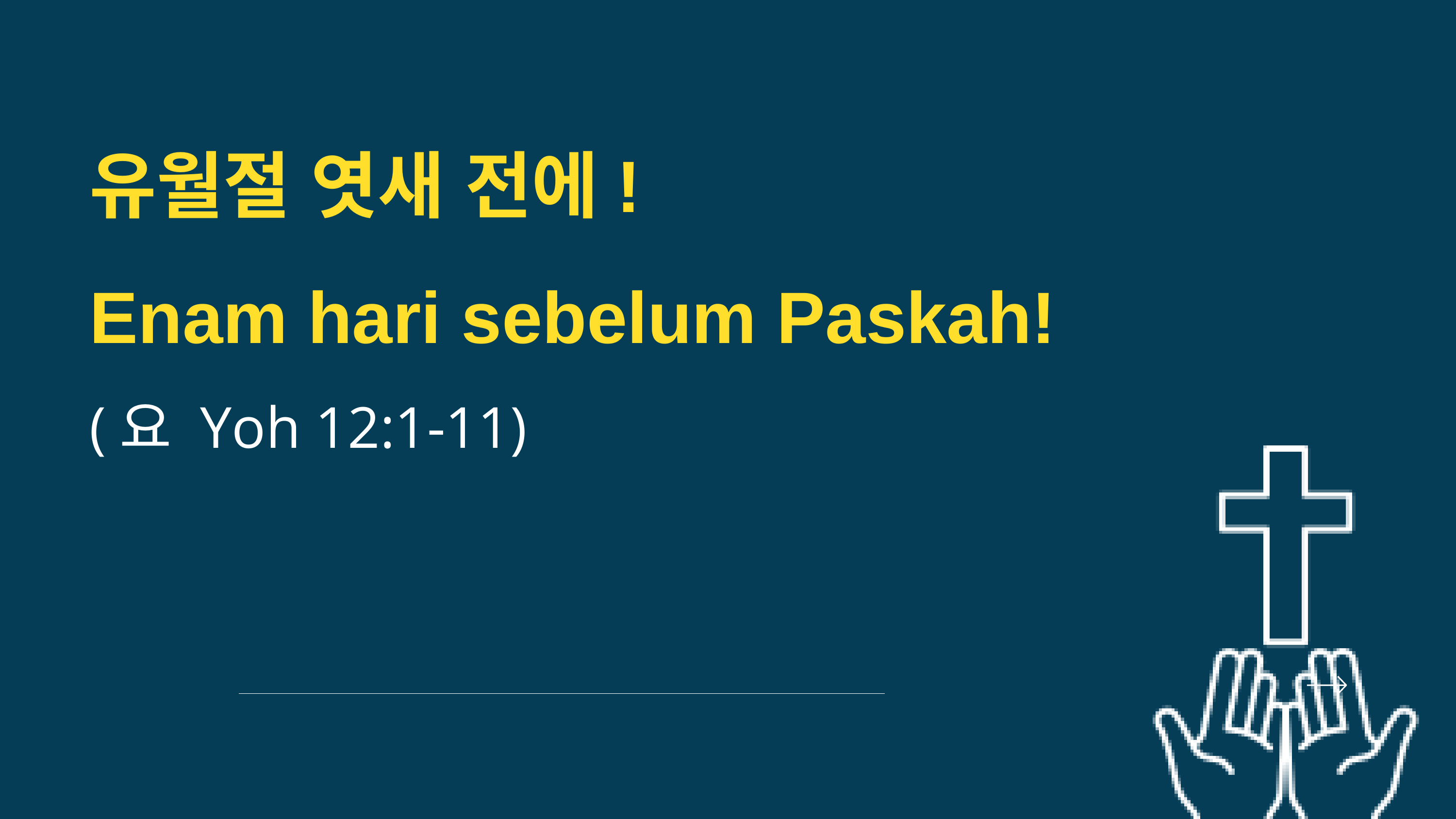

유월절 엿새 전에!
Enam hari sebelum Paskah!
(요 Yoh 12:1-11)